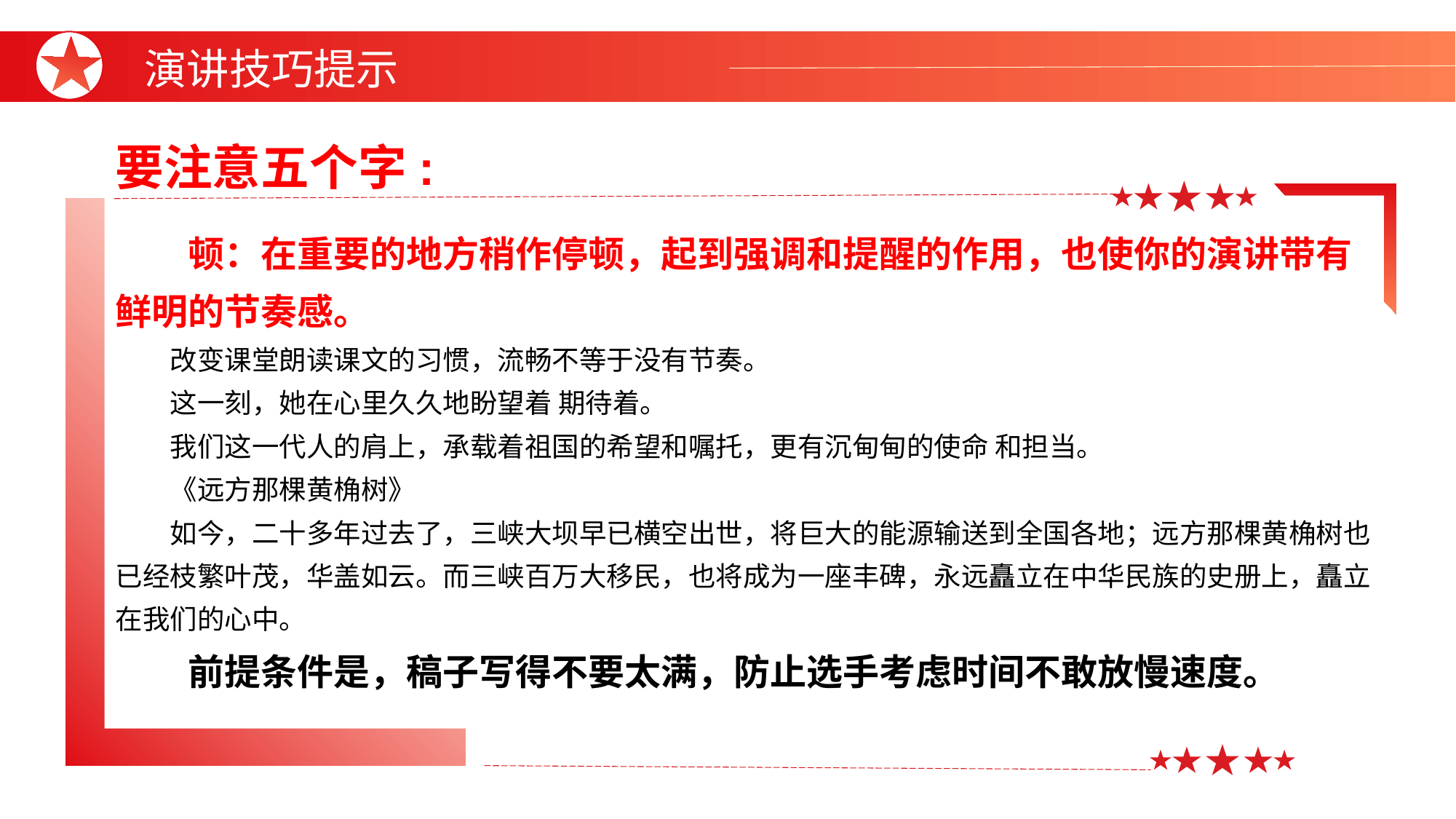

演讲技巧提示
要注意五个字:

顿：在重要的地方稍作停顿，起到强调和提醒的作用，也使你的演讲带有鲜明的节奏感。
改变课堂朗读课文的习惯，流畅不等于没有节奏。
这一刻，她在心里久久地盼望着 期待着。
我们这一代人的肩上，承载着祖国的希望和嘱托，更有沉甸甸的使命 和担当。
《远方那棵黄桷树》
如今，二十多年过去了，三峡大坝早已横空出世，将巨大的能源输送到全国各地；远方那棵黄桷树也已经枝繁叶茂，华盖如云。而三峡百万大移民，也将成为一座丰碑，永远矗立在中华民族的史册上，矗立在我们的心中。
前提条件是，稿子写得不要太满，防止选手考虑时间不敢放慢速度。